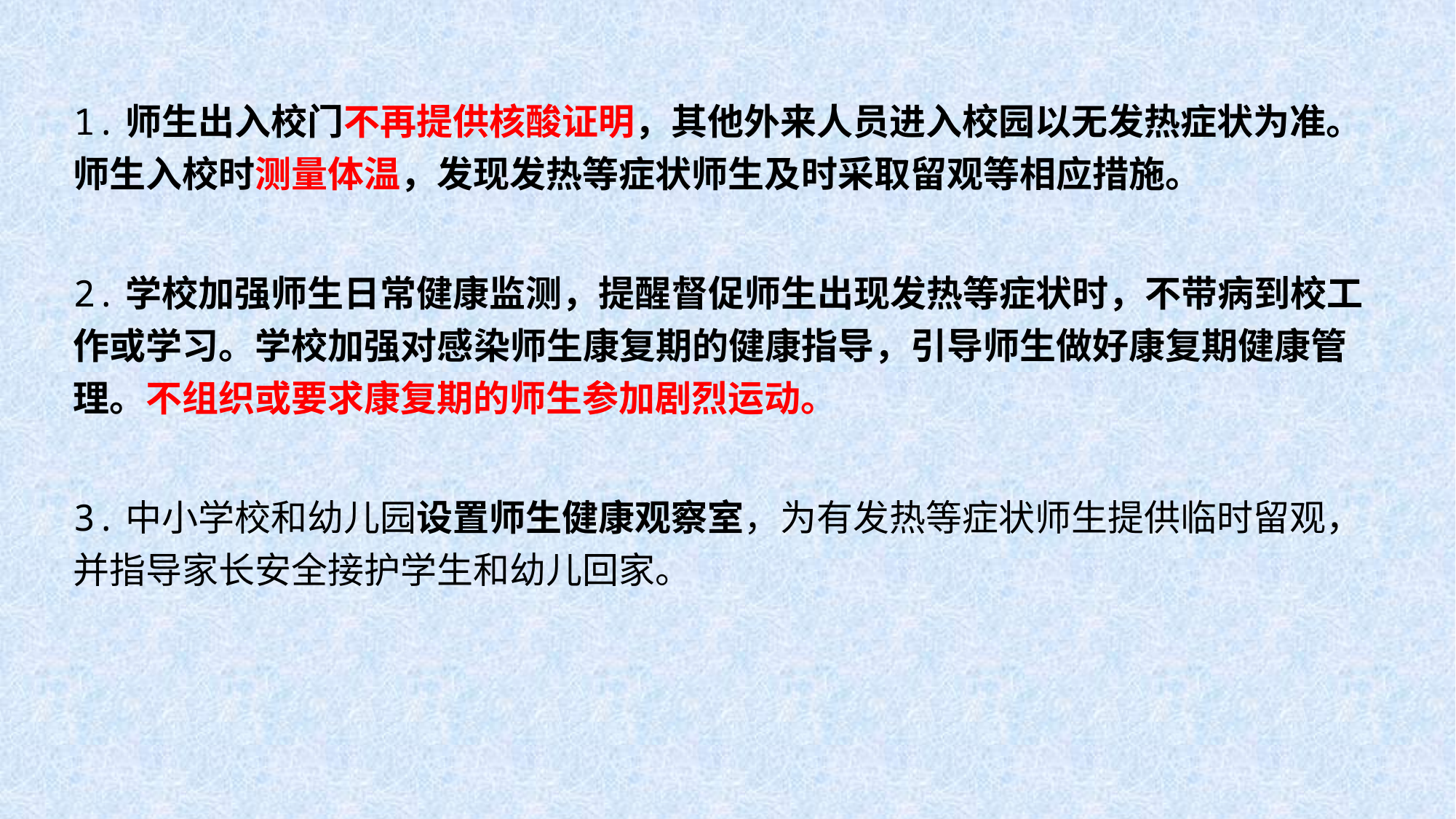

1.师生出入校门不再提供核酸证明，其他外来人员进入校园以无发热症状为准。师生入校时测量体温，发现发热等症状师生及时采取留观等相应措施。

2.学校加强师生日常健康监测，提醒督促师生出现发热等症状时，不带病到校工作或学习。学校加强对感染师生康复期的健康指导，引导师生做好康复期健康管理。不组织或要求康复期的师生参加剧烈运动。

3.中小学校和幼儿园设置师生健康观察室，为有发热等症状师生提供临时留观，并指导家长安全接护学生和幼儿回家。